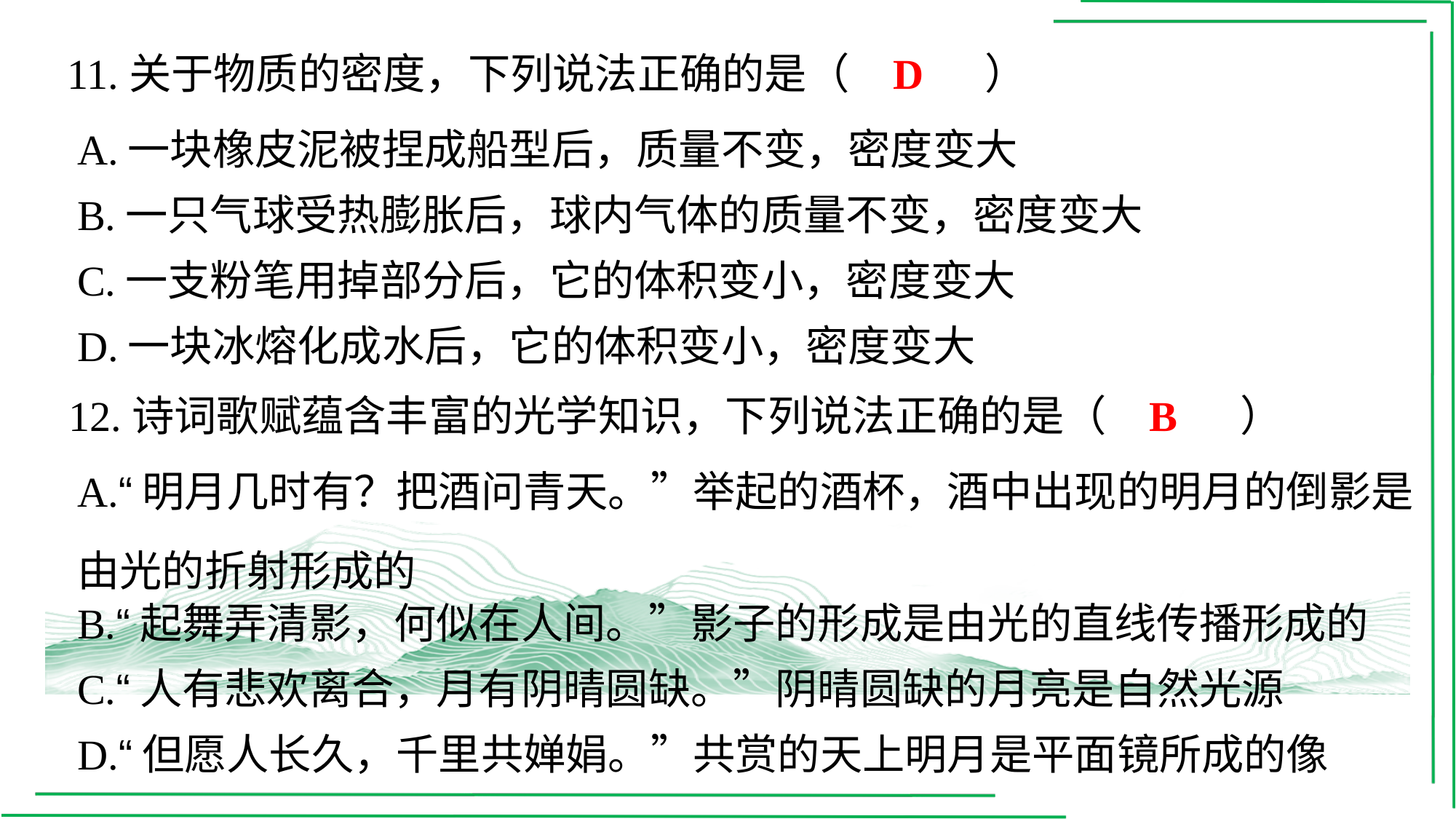

D
11.关于物质的密度，下列说法正确的是（　D　）
| A.一块橡皮泥被捏成船型后，质量不变，密度变大 |
| --- |
| B.一只气球受热膨胀后，球内气体的质量不变，密度变大 |
| C.一支粉笔用掉部分后，它的体积变小，密度变大 |
| D.一块冰熔化成水后，它的体积变小，密度变大 |
B
12.诗词歌赋蕴含丰富的光学知识，下列说法正确的是（　B　）
| A.“明月几时有？把酒问青天。”举起的酒杯，酒中出现的明月的倒影是由光的折射形成的 |
| --- |
| B.“起舞弄清影，何似在人间。”影子的形成是由光的直线传播形成的 |
| C.“人有悲欢离合，月有阴晴圆缺。”阴晴圆缺的月亮是自然光源 |
| D.“但愿人长久，千里共婵娟。”共赏的天上明月是平面镜所成的像 |